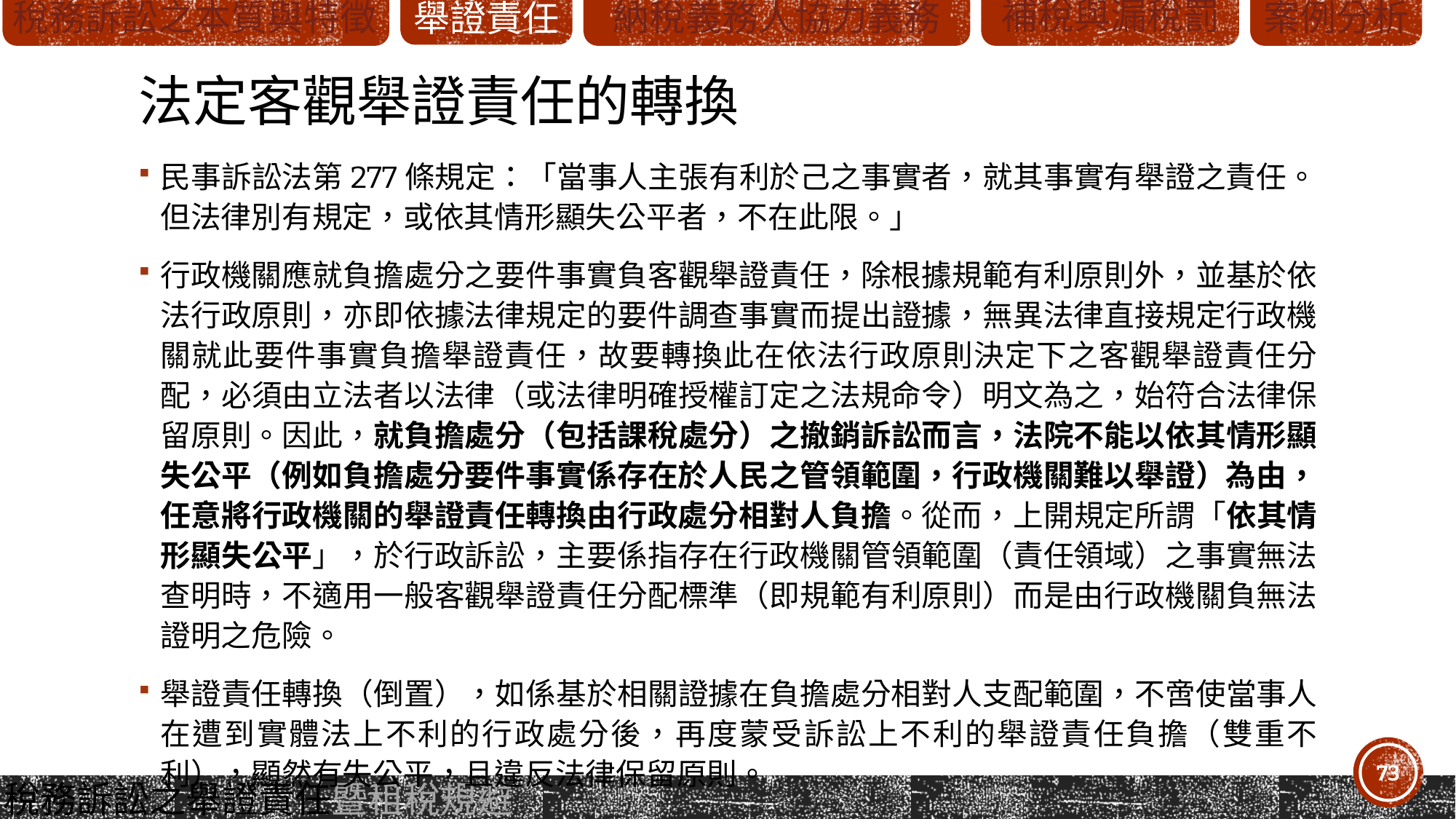

# 法定客觀舉證責任的轉換
民事訴訟法第277條規定：「當事人主張有利於己之事實者，就其事實有舉證之責任。但法律別有規定，或依其情形顯失公平者，不在此限。」
行政機關應就負擔處分之要件事實負客觀舉證責任，除根據規範有利原則外，並基於依法行政原則，亦即依據法律規定的要件調查事實而提出證據，無異法律直接規定行政機關就此要件事實負擔舉證責任，故要轉換此在依法行政原則決定下之客觀舉證責任分配，必須由立法者以法律（或法律明確授權訂定之法規命令）明文為之，始符合法律保留原則。因此，就負擔處分（包括課稅處分）之撤銷訴訟而言，法院不能以依其情形顯失公平（例如負擔處分要件事實係存在於人民之管領範圍，行政機關難以舉證）為由，任意將行政機關的舉證責任轉換由行政處分相對人負擔。從而，上開規定所謂「依其情形顯失公平」，於行政訴訟，主要係指存在行政機關管領範圍（責任領域）之事實無法查明時，不適用一般客觀舉證責任分配標準（即規範有利原則）而是由行政機關負無法證明之危險。
舉證責任轉換（倒置），如係基於相關證據在負擔處分相對人支配範圍，不啻使當事人在遭到實體法上不利的行政處分後，再度蒙受訴訟上不利的舉證責任負擔（雙重不利），顯然有失公平，且違反法律保留原則。
73